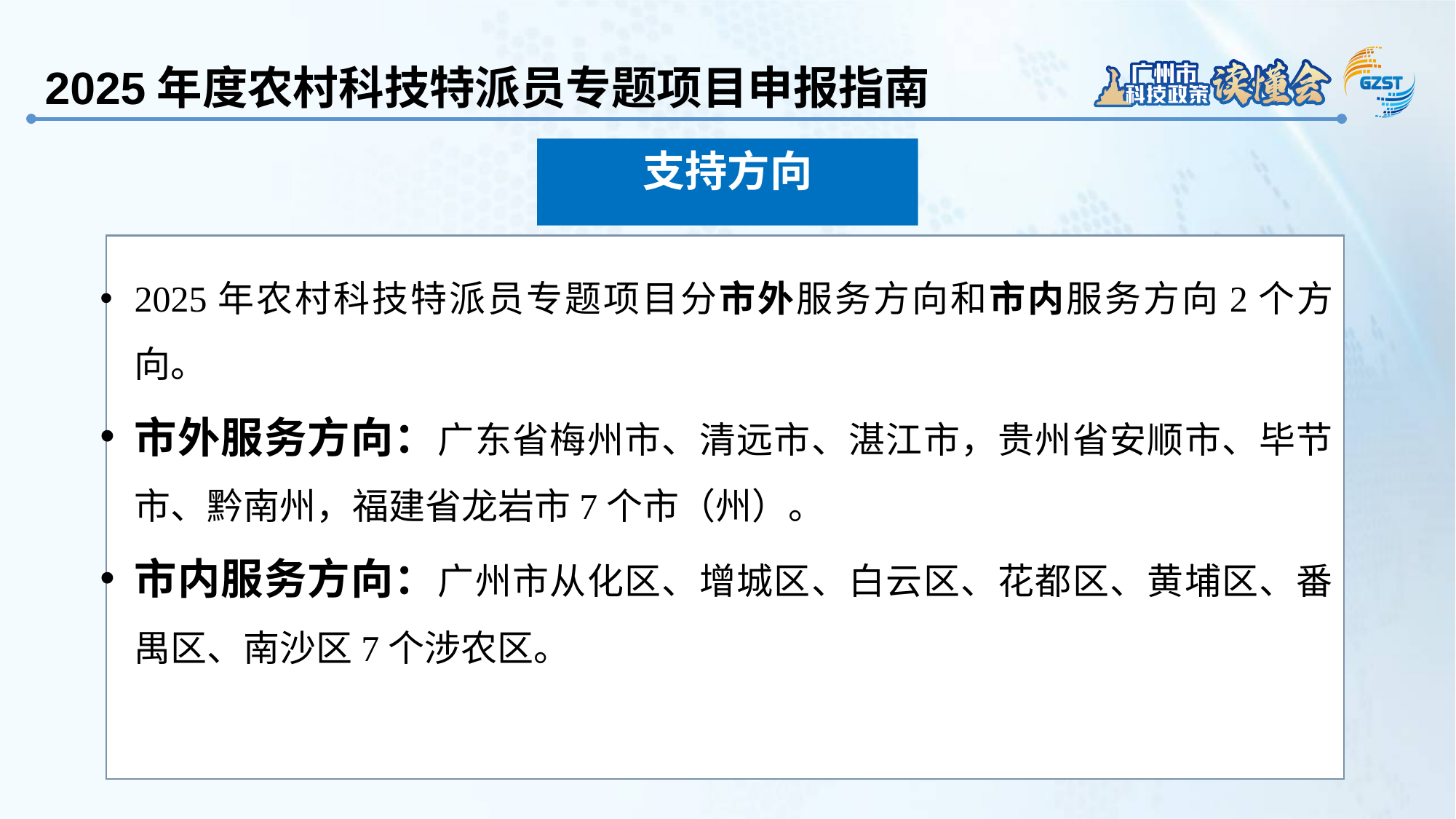

2025年度农村科技特派员专题项目申报指南
支持方向

2025年农村科技特派员专题项目分市外服务方向和市内服务方向2个方向。
市外服务方向：广东省梅州市、清远市、湛江市，贵州省安顺市、毕节市、黔南州，福建省龙岩市7个市（州）。
市内服务方向：广州市从化区、增城区、白云区、花都区、黄埔区、番禺区、南沙区7个涉农区。